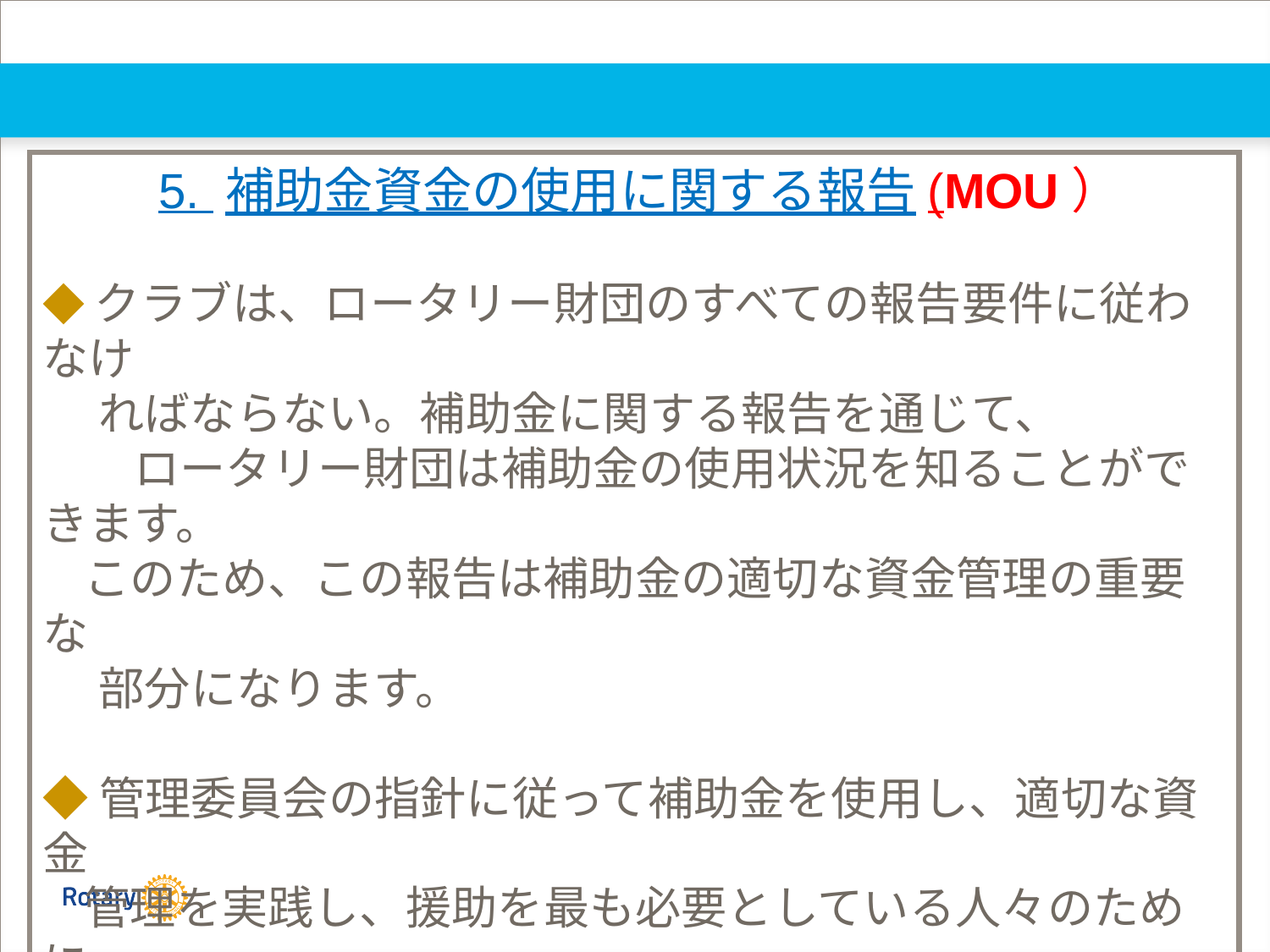

5. 補助金資金の使用に関する報告(MOU）

◆クラブは、ロータリー財団のすべての報告要件に従わなけ
　 ればならない。補助金に関する報告を通じて、
　　ロータリー財団は補助金の使用状況を知ることができます。
   このため、この報告は補助金の適切な資金管理の重要な
　 部分になります。

◆管理委員会の指針に従って補助金を使用し、適切な資金
   管理を実践し、援助を最も必要としている人々のために
   生かす。
   また、資金を慎重に管理する事により、寄付者の信頼を
   高め、将来の寄付へと繋ぐことになります。